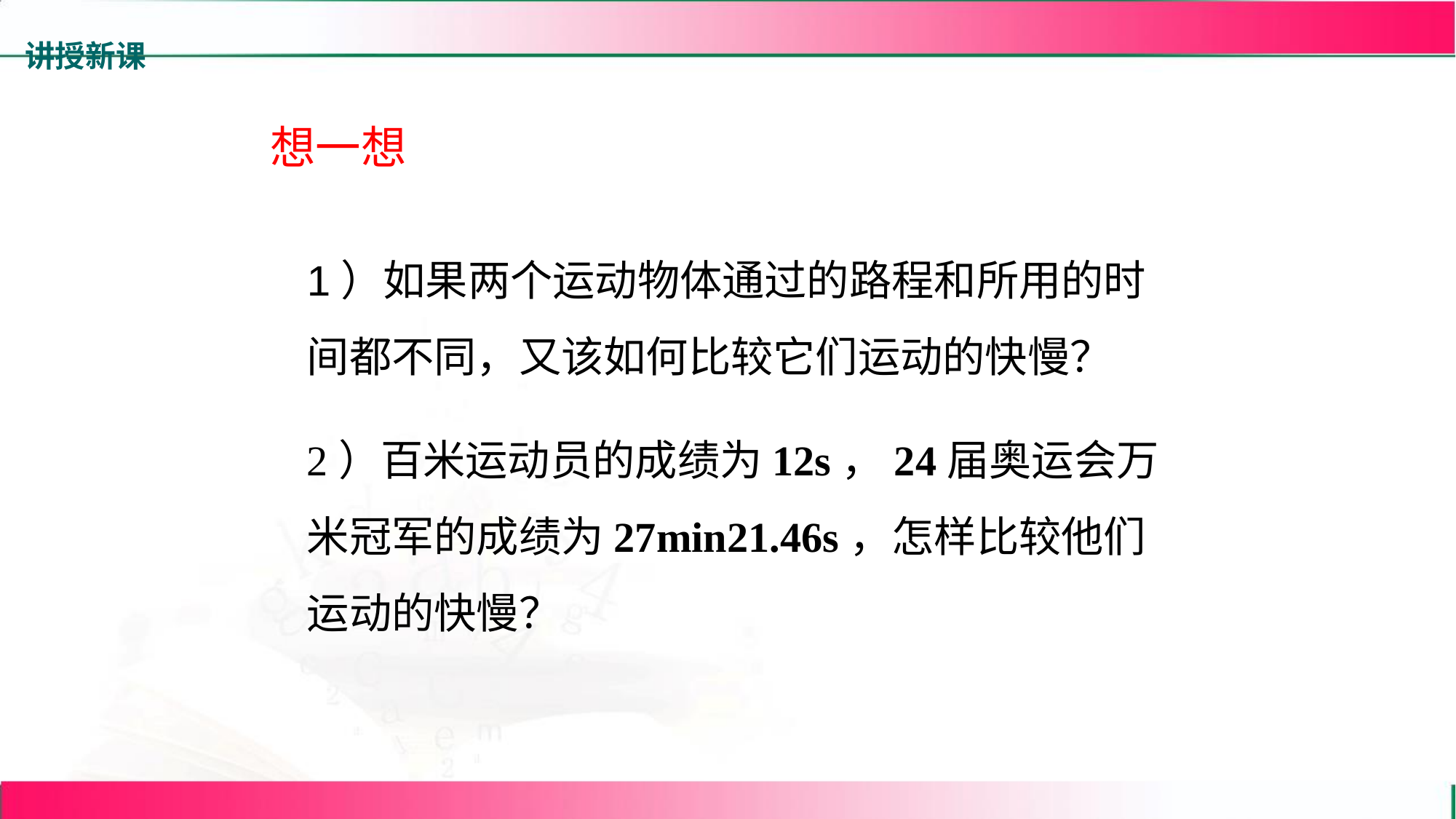

讲授新课
想一想
1）如果两个运动物体通过的路程和所用的时间都不同，又该如何比较它们运动的快慢？
2）百米运动员的成绩为12s，24届奥运会万米冠军的成绩为27min21.46s，怎样比较他们运动的快慢？